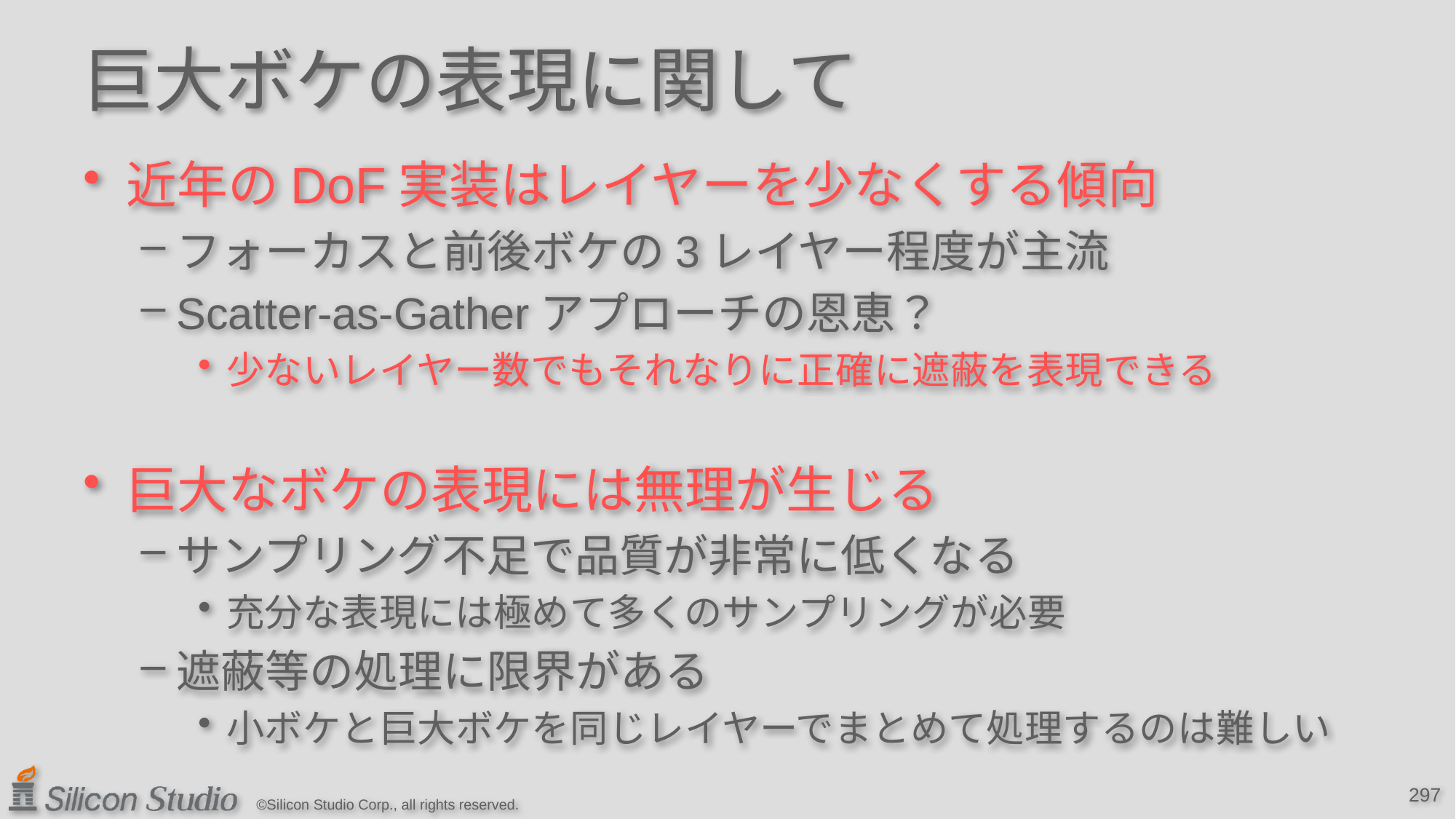

# 巨大ボケの表現に関して
近年のDoF実装はレイヤーを少なくする傾向
フォーカスと前後ボケの3レイヤー程度が主流
Scatter-as-Gatherアプローチの恩恵？
少ないレイヤー数でもそれなりに正確に遮蔽を表現できる

巨大なボケの表現には無理が生じる
サンプリング不足で品質が非常に低くなる
充分な表現には極めて多くのサンプリングが必要
遮蔽等の処理に限界がある
小ボケと巨大ボケを同じレイヤーでまとめて処理するのは難しい